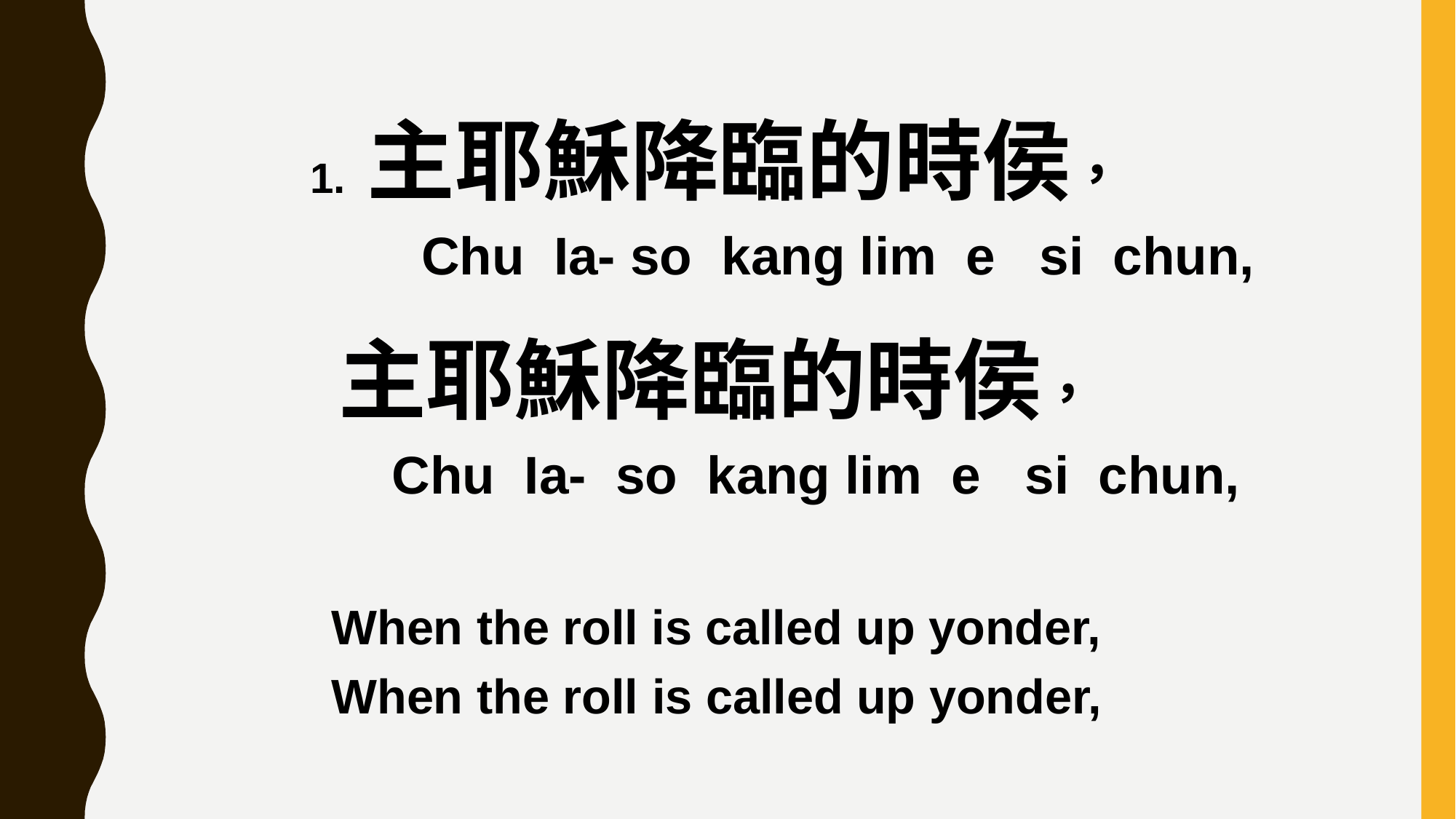

1. 主耶穌降臨的時侯，
                 Chu  Ia- so  kang lim  e   si  chun,

主耶穌降臨的時侯，
               Chu  Ia-  so  kang lim  e   si  chun,

When the roll is called up yonder,
When the roll is called up yonder,